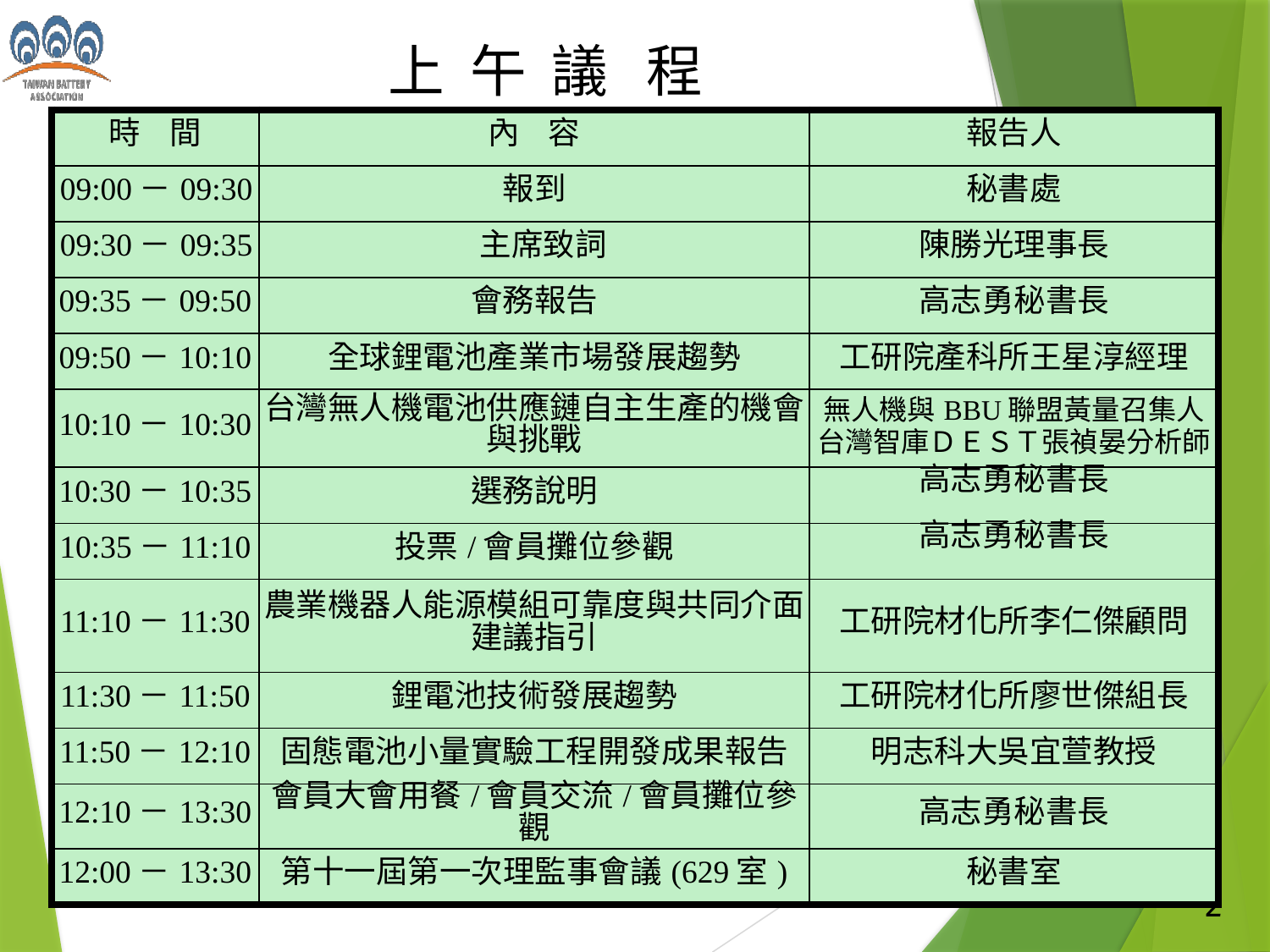

# 上  午  議   程
| 時 間 | 內 容 | 報告人 |
| --- | --- | --- |
| 09:00－09:30 | 報到 | 秘書處 |
| 09:30－09:35 | 主席致詞 | 陳勝光理事長 |
| 09:35－09:50 | 會務報告 | 高志勇秘書長 |
| 09:50－10:10 | 全球鋰電池產業市場發展趨勢 | 工研院產科所王星淳經理 |
| 10:10－10:30 | 台灣無人機電池供應鏈自主生產的機會與挑戰 | 無人機與BBU聯盟黃量召集人 台灣智庫ＤＥＳＴ張禎晏分析師 |
| 10:30－10:35 | 選務說明 | 高志勇秘書長 |
| 10:35－11:10 | 投票/會員攤位參觀 | 高志勇秘書長 |
| 11:10－11:30 | 農業機器人能源模組可靠度與共同介面建議指引 | 工研院材化所李仁傑顧問 |
| 11:30－11:50 | 鋰電池技術發展趨勢 | 工研院材化所廖世傑組長 |
| 11:50－12:10 | 固態電池小量實驗工程開發成果報告 | 明志科大吳宜萱教授 |
| 12:10－13:30 | 會員大會用餐/會員交流/會員攤位參觀 | 高志勇秘書長 |
| 12:00－13:30 | 第十一屆第一次理監事會議(629室) | 秘書室 |
2